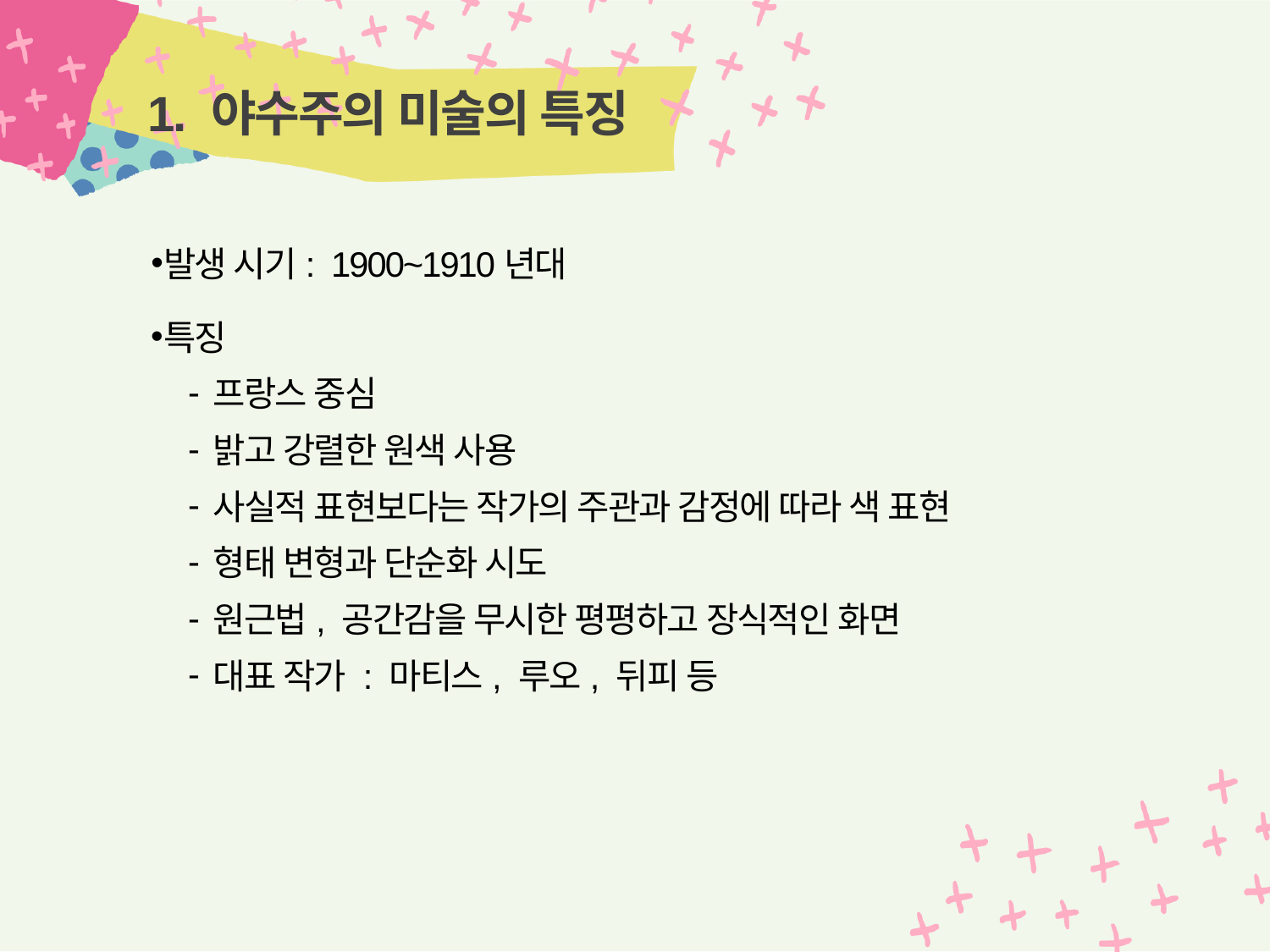

# 1. 야수주의 미술의 특징
발생 시기:  1900~1910년대
특징
프랑스 중심
밝고 강렬한 원색 사용
사실적 표현보다는 작가의 주관과 감정에 따라 색 표현
형태 변형과 단순화 시도
원근법, 공간감을 무시한 평평하고 장식적인 화면
대표 작가 : 마티스, 루오, 뒤피 등